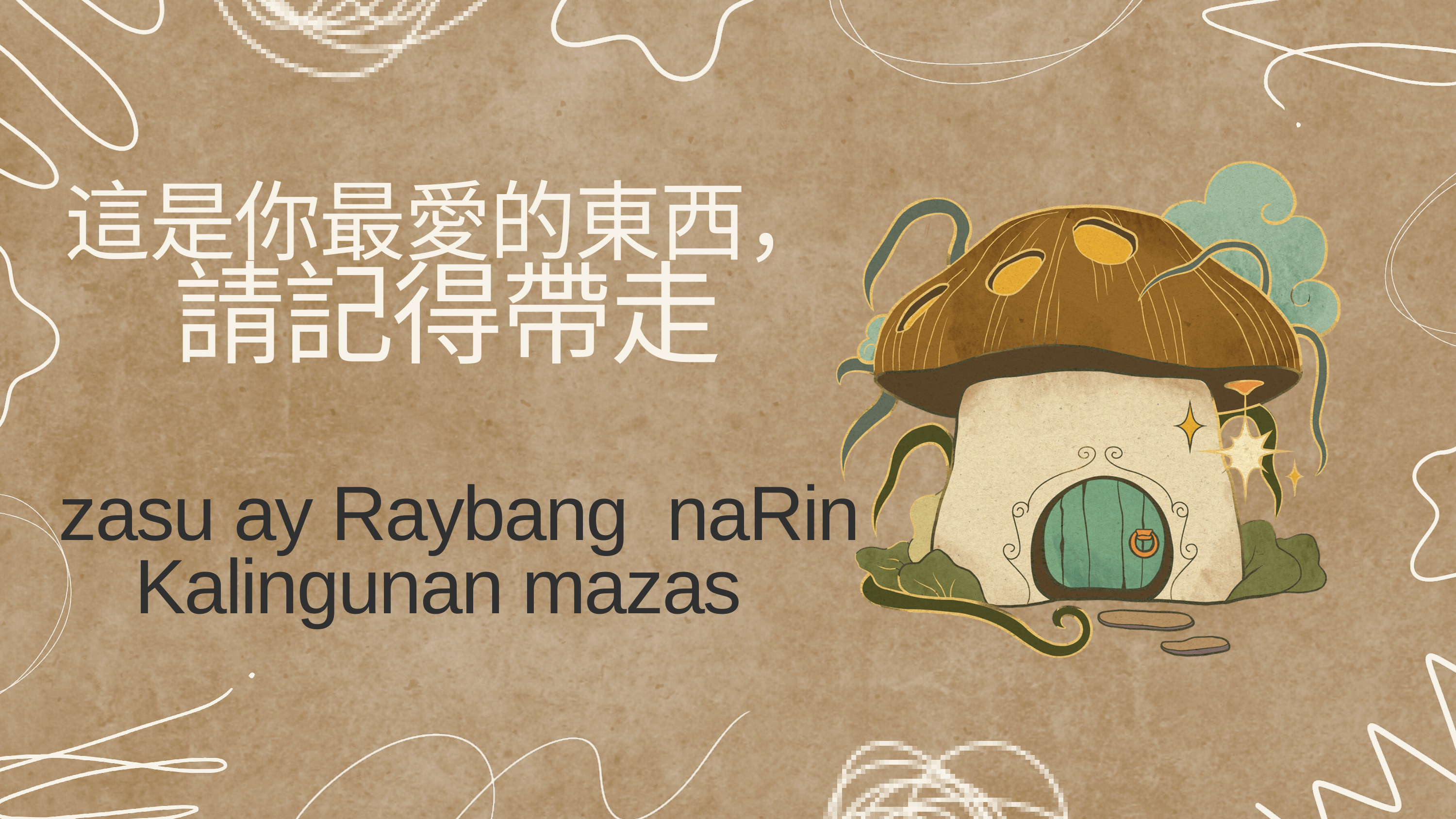

這是你最愛的東西，
請記得帶走

 zasu ay Raybang  naRin Kalingunan mazas